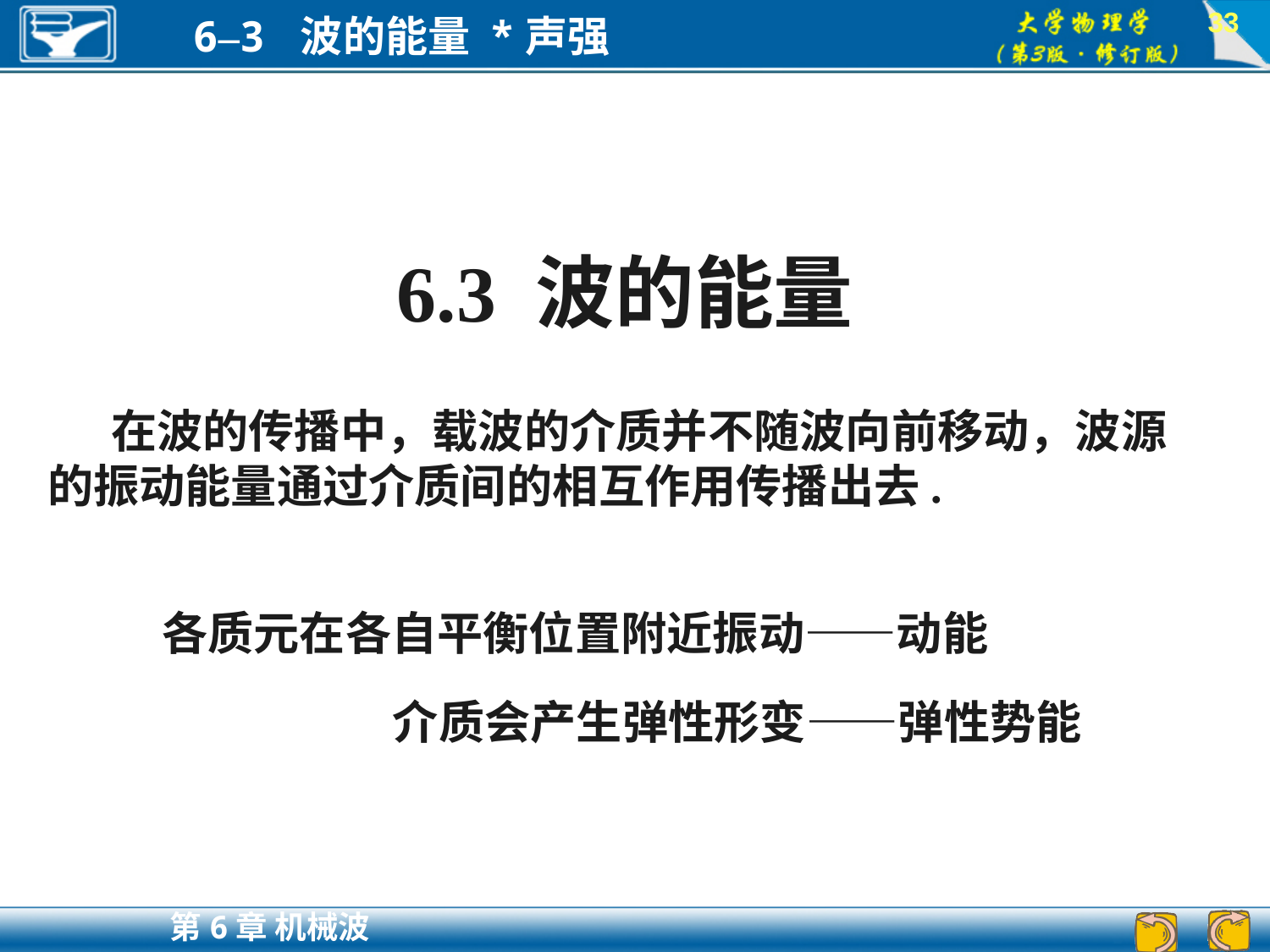

33
6.3 波的能量
在波的传播中，载波的介质并不随波向前移动，波源的振动能量通过介质间的相互作用传播出去.
各质元在各自平衡位置附近振动——动能
介质会产生弹性形变——弹性势能